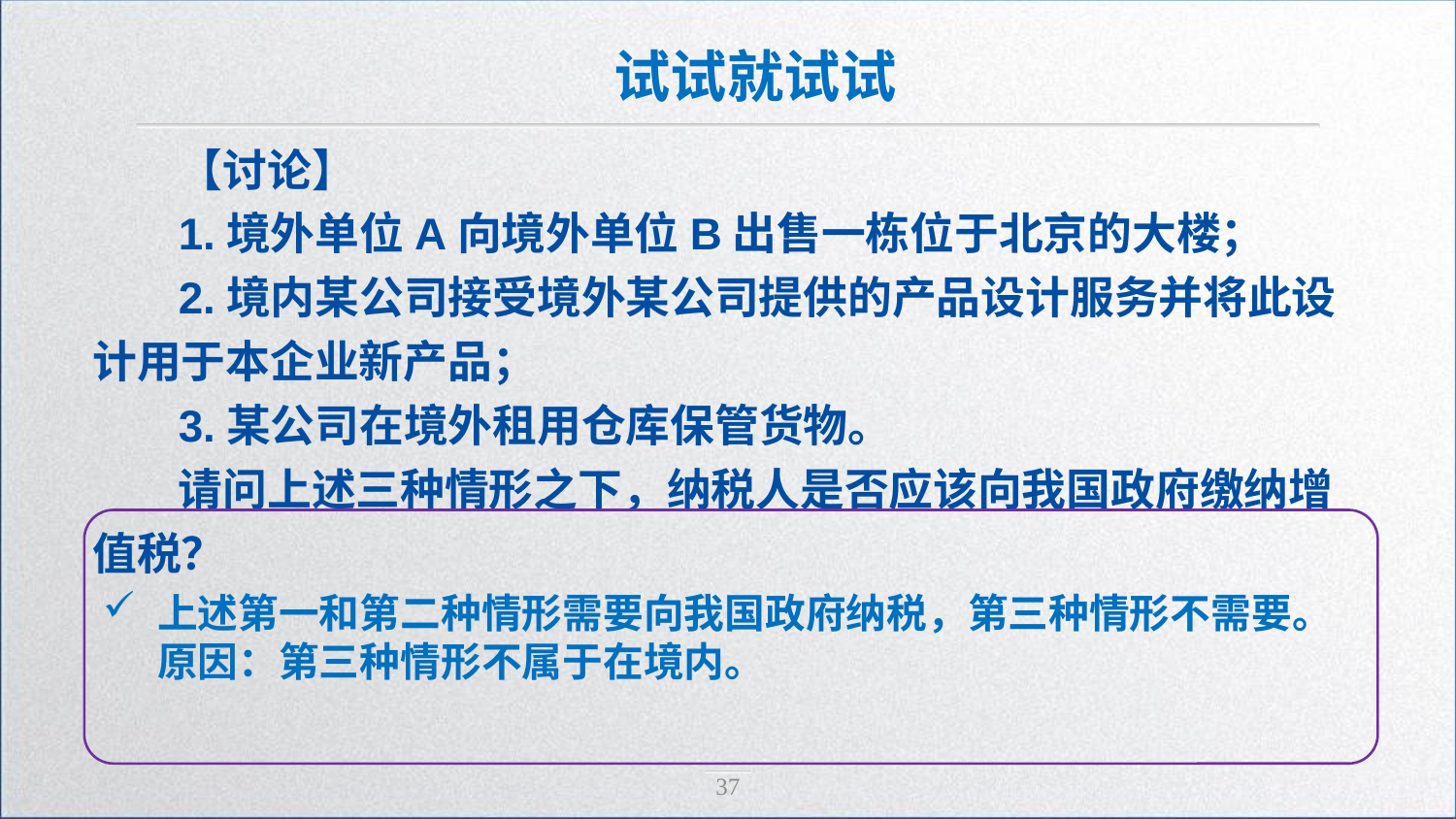

试试就试试
【讨论】
1.境外单位A向境外单位B出售一栋位于北京的大楼；
2.境内某公司接受境外某公司提供的产品设计服务并将此设计用于本企业新产品；
3.某公司在境外租用仓库保管货物。
请问上述三种情形之下，纳税人是否应该向我国政府缴纳增值税？
上述第一和第二种情形需要向我国政府纳税，第三种情形不需要。原因：第三种情形不属于在境内。
37